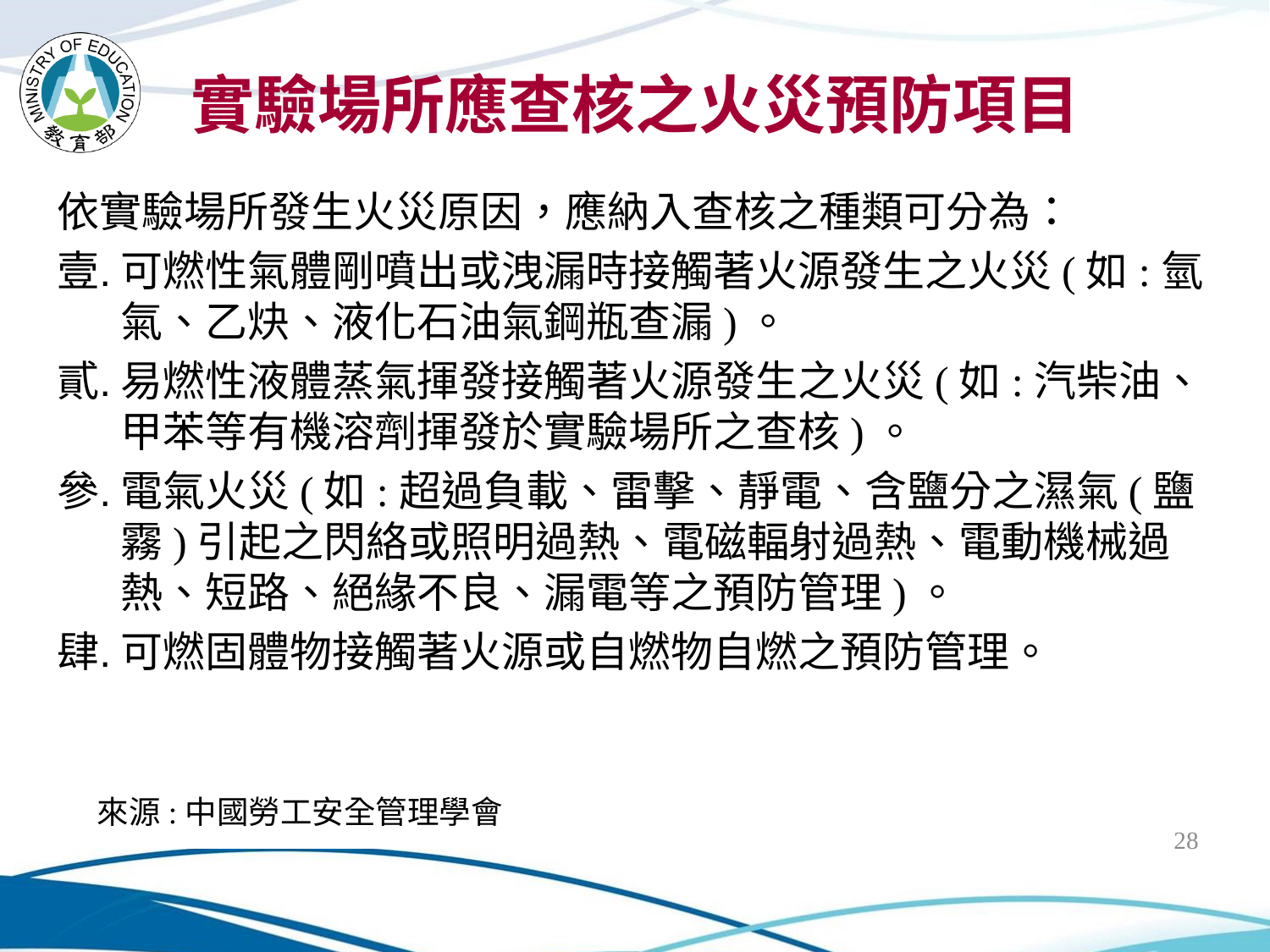

# 實驗場所應查核之火災預防項目
依實驗場所發生火災原因，應納入查核之種類可分為：
可燃性氣體剛噴出或洩漏時接觸著火源發生之火災(如:氫氣、乙炔、液化石油氣鋼瓶查漏)。
易燃性液體蒸氣揮發接觸著火源發生之火災(如:汽柴油、甲苯等有機溶劑揮發於實驗場所之查核)。
電氣火災(如:超過負載、雷擊、靜電、含鹽分之濕氣(鹽霧)引起之閃絡或照明過熱、電磁輻射過熱、電動機械過熱、短路、絕緣不良、漏電等之預防管理)。
可燃固體物接觸著火源或自燃物自燃之預防管理。
來源:中國勞工安全管理學會
28